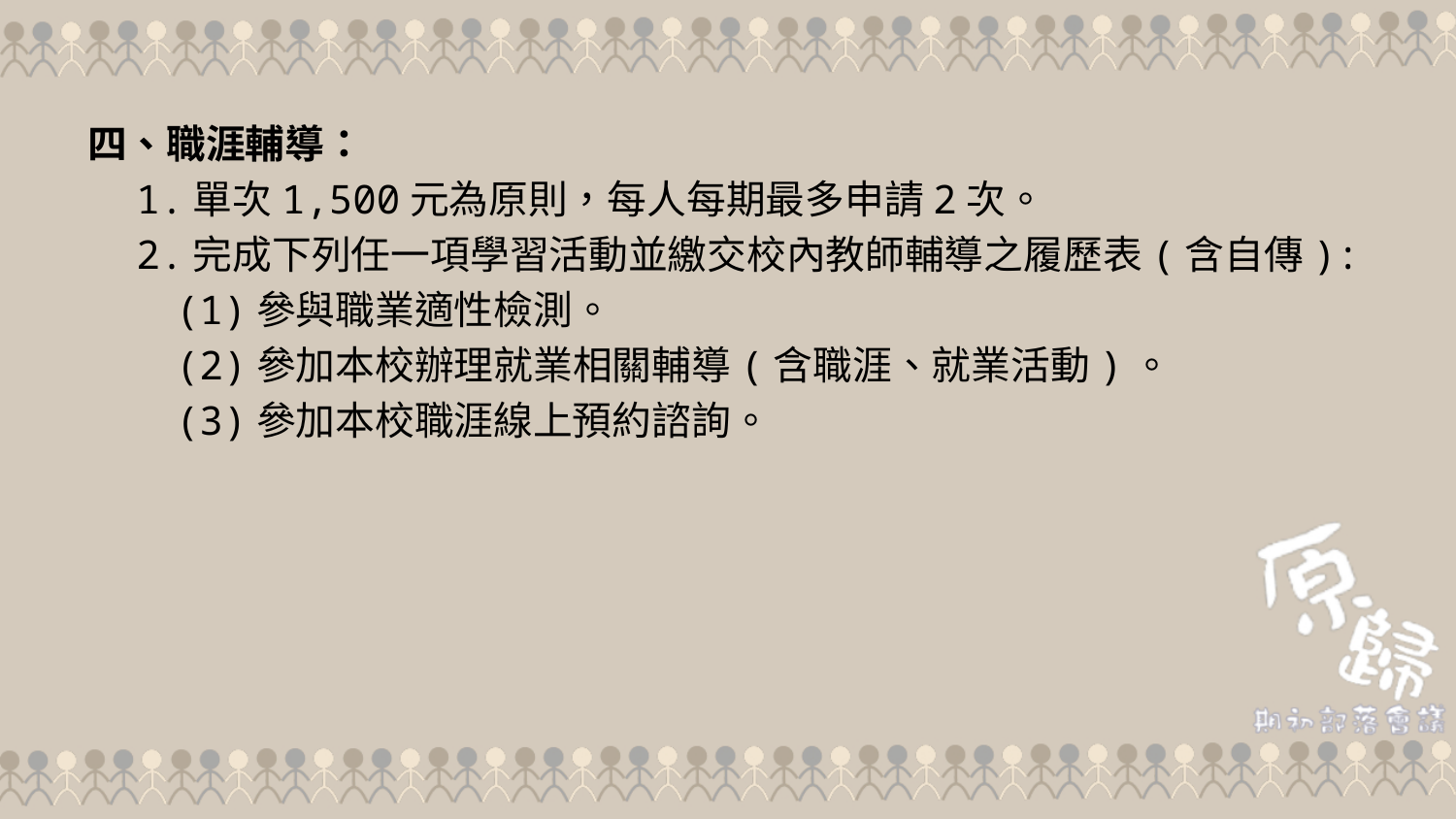

四、職涯輔導：
　1.單次1,500元為原則，每人每期最多申請2次。
　2.完成下列任一項學習活動並繳交校內教師輔導之履歷表(含自傳):
　　(1)參與職業適性檢測。
　　(2)參加本校辦理就業相關輔導(含職涯、就業活動)。
　　(3)參加本校職涯線上預約諮詢。
60